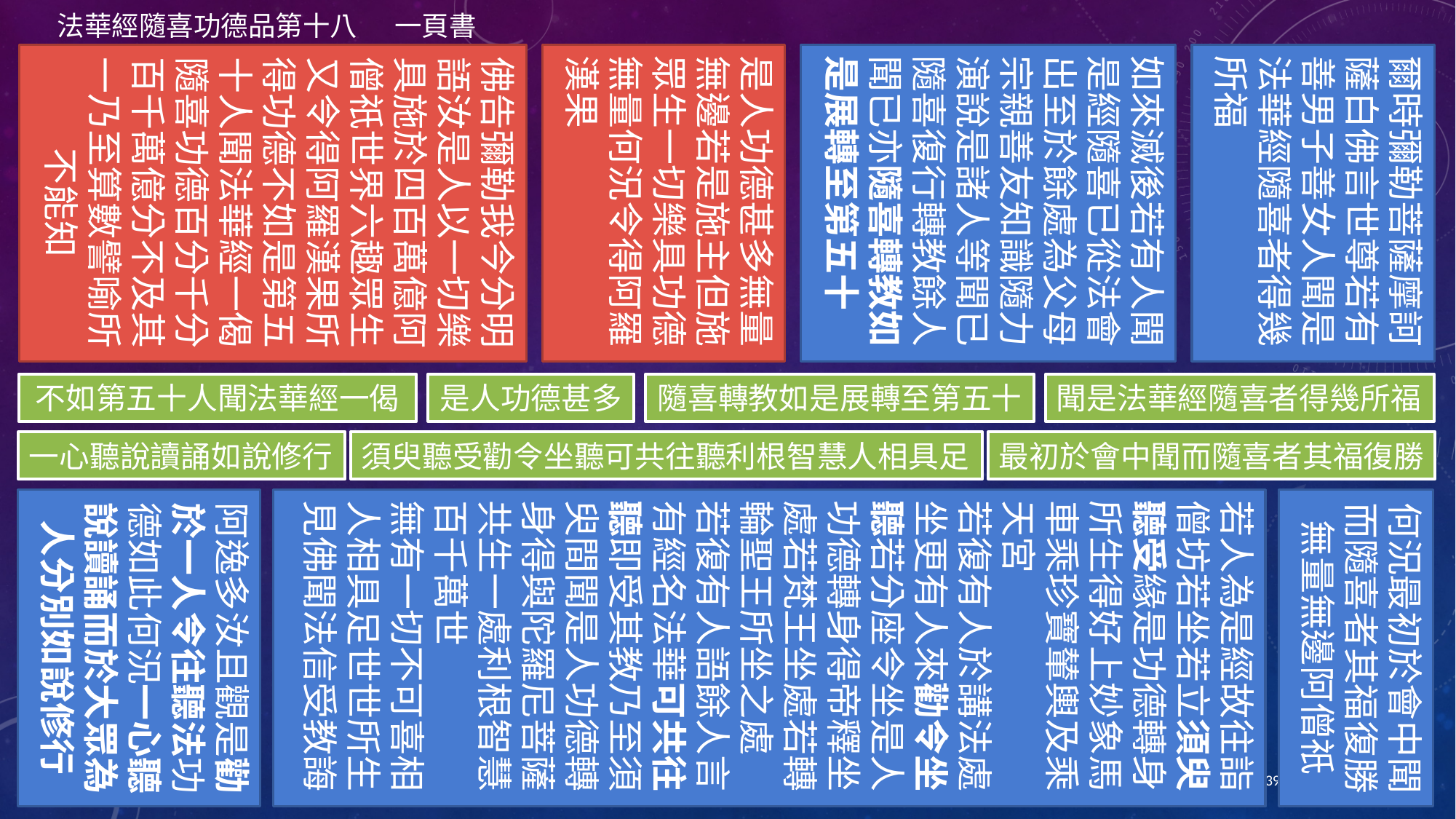

法華經隨喜功德品第十八      一頁書
佛告彌勒我今分明語汝是人以一切樂具施於四百萬億阿僧祇世界六趣眾生又令得阿羅漢果所得功德不如是第五十人聞法華經一偈隨喜功德百分千分百千萬億分不及其一乃至算數譬喻所不能知
是人功德甚多無量無邊若是施主但施眾生一切樂具功德無量何況令得阿羅漢果
如來滅後若有人聞是經隨喜已從法會出至於餘處為父母宗親善友知識隨力演說是諸人等聞已隨喜復行轉教餘人聞已亦隨喜轉教如是展轉至第五十
爾時彌勒菩薩摩訶薩白佛言世尊若有善男子善女人聞是法華經隨喜者得幾所福
不如第五十人聞法華經一偈
是人功德甚多
隨喜轉教如是展轉至第五十
聞是法華經隨喜者得幾所福
一心聽說讀誦如說修行
須臾聽受勸令坐聽可共往聽利根智慧人相具足
最初於會中聞而隨喜者其福復勝
阿逸多汝且觀是勸於一人令往聽法功德如此何況一心聽說讀誦而於大眾為人分別如說修行
若人為是經故往詣僧坊若坐若立須臾聽受緣是功德轉身所生得好上妙象馬車乘珍寶輦輿及乘天宮
若復有人於講法處坐更有人來勸令坐聽若分座令坐是人功德轉身得帝釋坐處若梵王坐處若轉輪聖王所坐之處
若復有人語餘人言有經名法華可共往聽即受其教乃至須臾間聞是人功德轉身得與陀羅尼菩薩共生一處利根智慧百千萬世
無有一切不可喜相
人相具足世世所生見佛聞法信受教誨
何況最初於會中聞而隨喜者其福復勝無量無邊阿僧祇
39